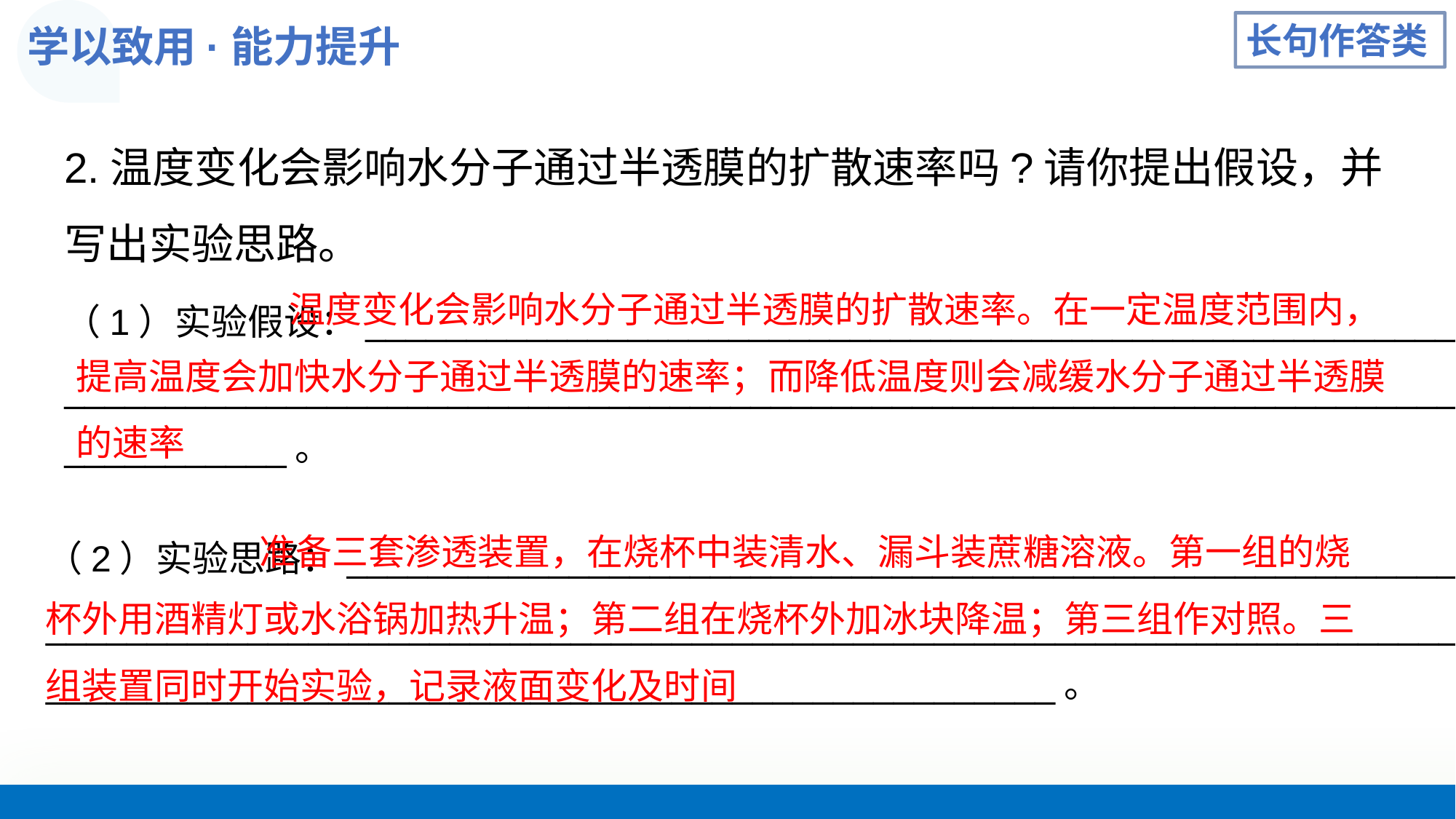

学以致用·能力提升
长句作答类
2.温度变化会影响水分子通过半透膜的扩散速率吗?请你提出假设，并写出实验思路。
                         温度变化会影响水分子通过半透膜的扩散速率。在一定温度范围内，提高温度会加快水分子通过半透膜的速率；而降低温度则会减缓水分子通过半透膜的速率
（1）实验假设：________________________________________________________________
_________________________________________________________________________________
___________。
                         准备三套渗透装置，在烧杯中装清水、漏斗装蔗糖溶液。第一组的烧杯外用酒精灯或水浴锅加热升温；第二组在烧杯外加冰块降温；第三组作对照。三组装置同时开始实验，记录液面变化及时间
（2）实验思路：________________________________________________________________
_________________________________________________________________________________
__________________________________________________。